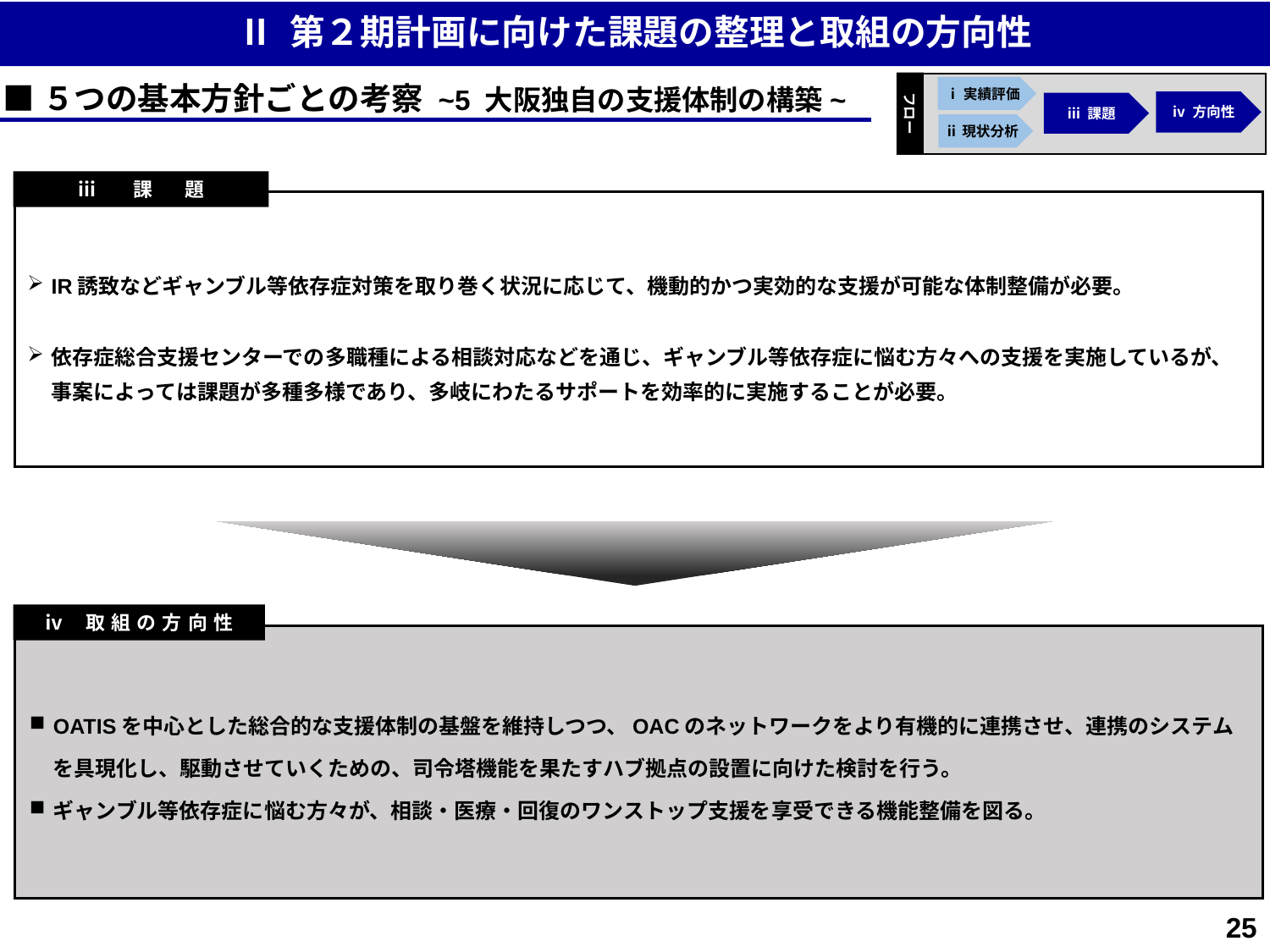

Ⅱ 第２期計画に向けた課題の整理と取組の方向性
■５つの基本方針ごとの考察 ~5 大阪独自の支援体制の構築~

フロー

ⅰ実績評価
ⅳ 方向性
ⅲ 課題
ⅱ現状分析
ⅲ　課　題

IR誘致などギャンブル等依存症対策を取り巻く状況に応じて、機動的かつ実効的な支援が可能な体制整備が必要。
依存症総合支援センターでの多職種による相談対応などを通じ、ギャンブル等依存症に悩む方々への支援を実施しているが、
事案によっては課題が多種多様であり、多岐にわたるサポートを効率的に実施することが必要。

ⅳ 取組の方向性

OATISを中心とした総合的な支援体制の基盤を維持しつつ、OACのネットワークをより有機的に連携させ、連携のシステムを具現化し、駆動させていくための、司令塔機能を果たすハブ拠点の設置に向けた検討を行う。
ギャンブル等依存症に悩む方々が、相談・医療・回復のワンストップ支援を享受できる機能整備を図る。

25